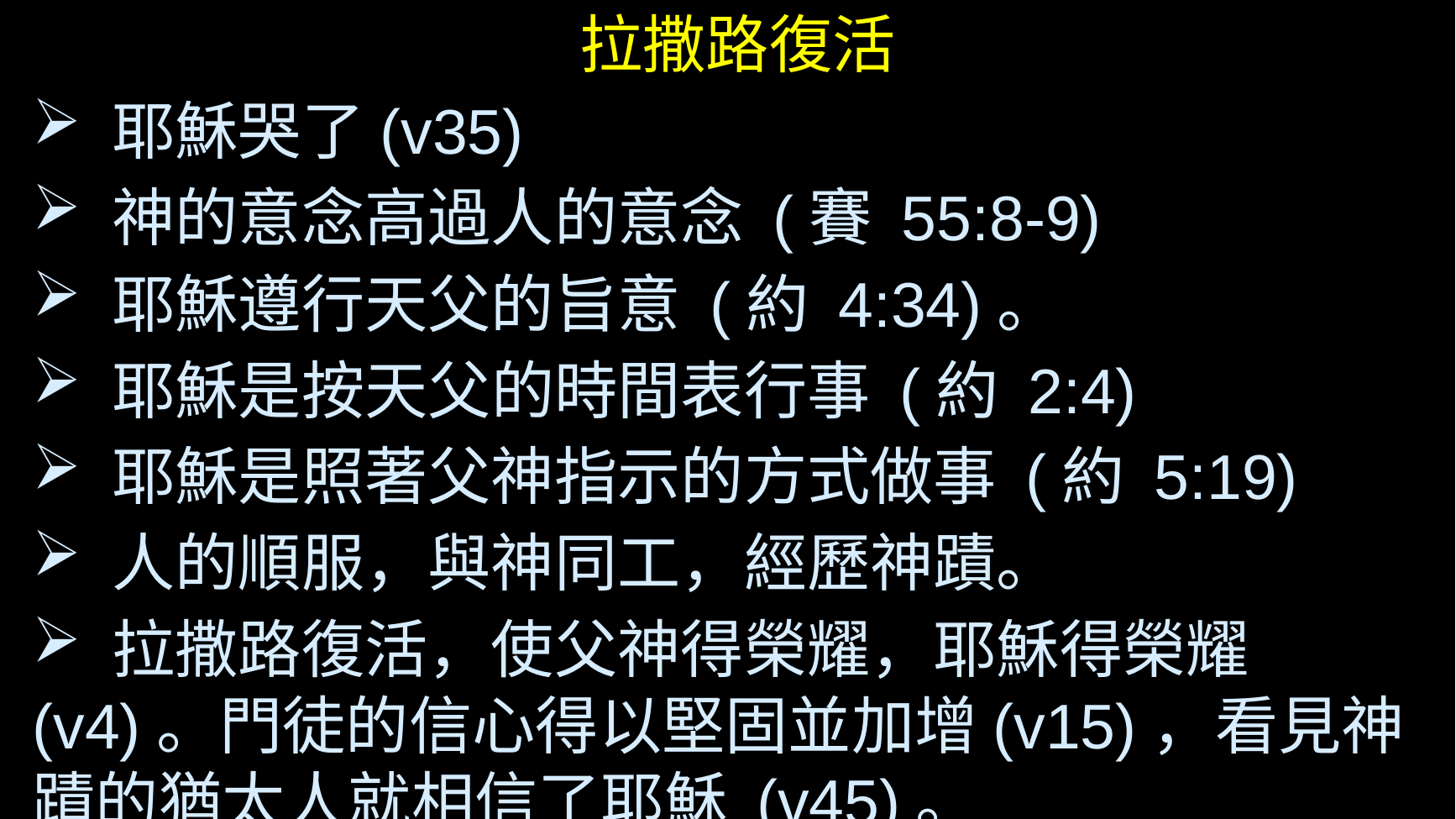

拉撒路復活
 耶穌哭了(v35)
 神的意念高過人的意念 (賽 55:8-9)
 耶穌遵行天父的旨意 (約 4:34)。
 耶穌是按天父的時間表行事 (約 2:4)
 耶穌是照著父神指示的方式做事 (約 5:19)
 人的順服，與神同工，經歷神蹟。
 拉撒路復活，使父神得榮耀，耶穌得榮耀(v4)。門徒的信心得以堅固並加增(v15)，看見神蹟的猶太人就相信了耶穌 (v45)。